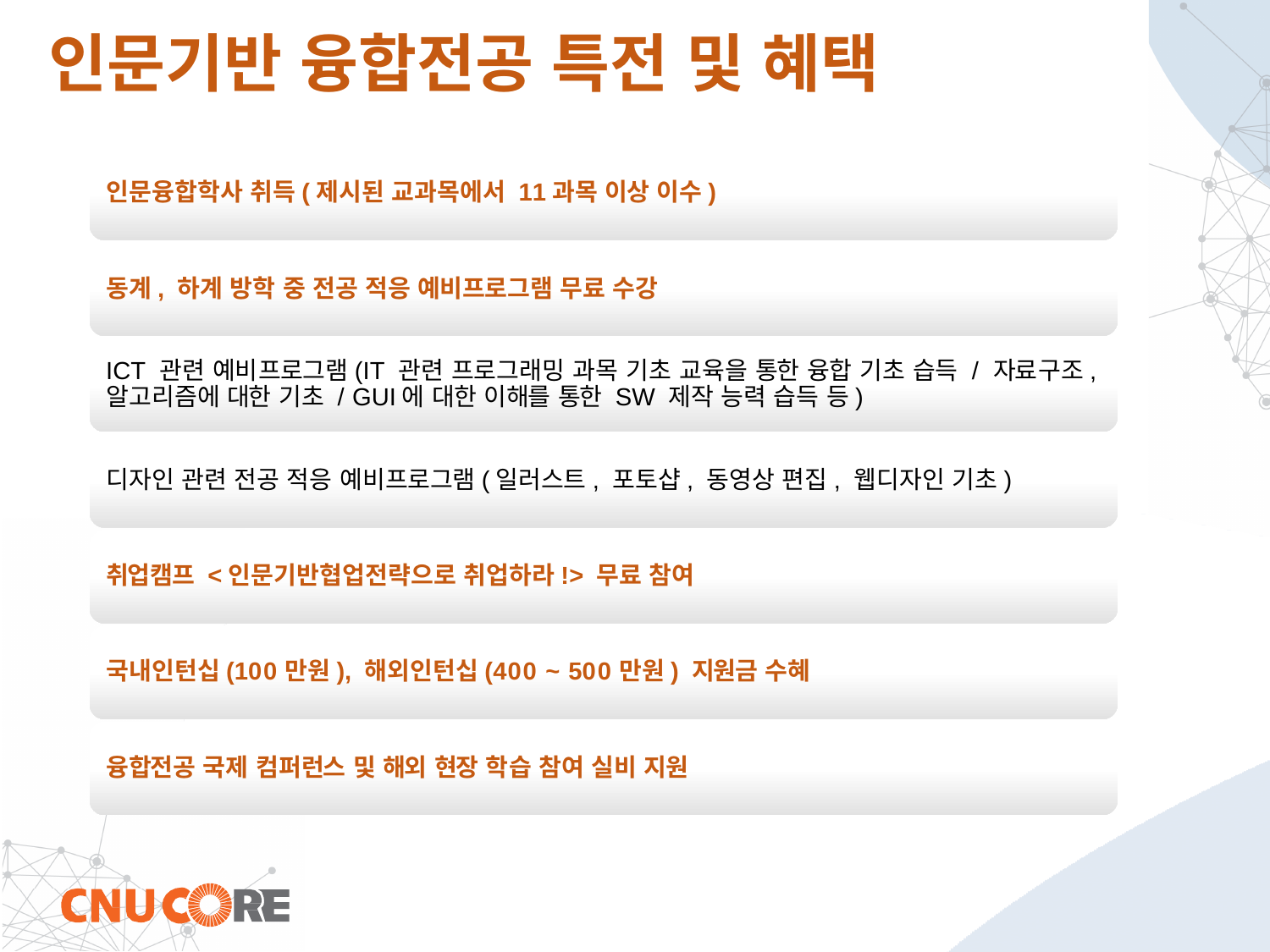

# 인문기반 융합전공 특전 및 혜택
인문융합학사 취득(제시된 교과목에서 11과목 이상 이수)
동계, 하계 방학 중 전공 적응 예비프로그램 무료 수강
ICT 관련 예비프로그램(IT 관련 프로그래밍 과목 기초 교육을 통한 융합 기초 습득 / 자료구조, 알고리즘에 대한 기초 / GUI에 대한 이해를 통한 SW 제작 능력 습득 등)
디자인 관련 전공 적응 예비프로그램(일러스트, 포토샵, 동영상 편집, 웹디자인 기초)
취업캠프 <인문기반협업전략으로 취업하라!> 무료 참여
국내인턴십(100만원), 해외인턴십(400 ~ 500만원) 지원금 수혜
융합전공 국제 컴퍼런스 및 해외 현장 학습 참여 실비 지원